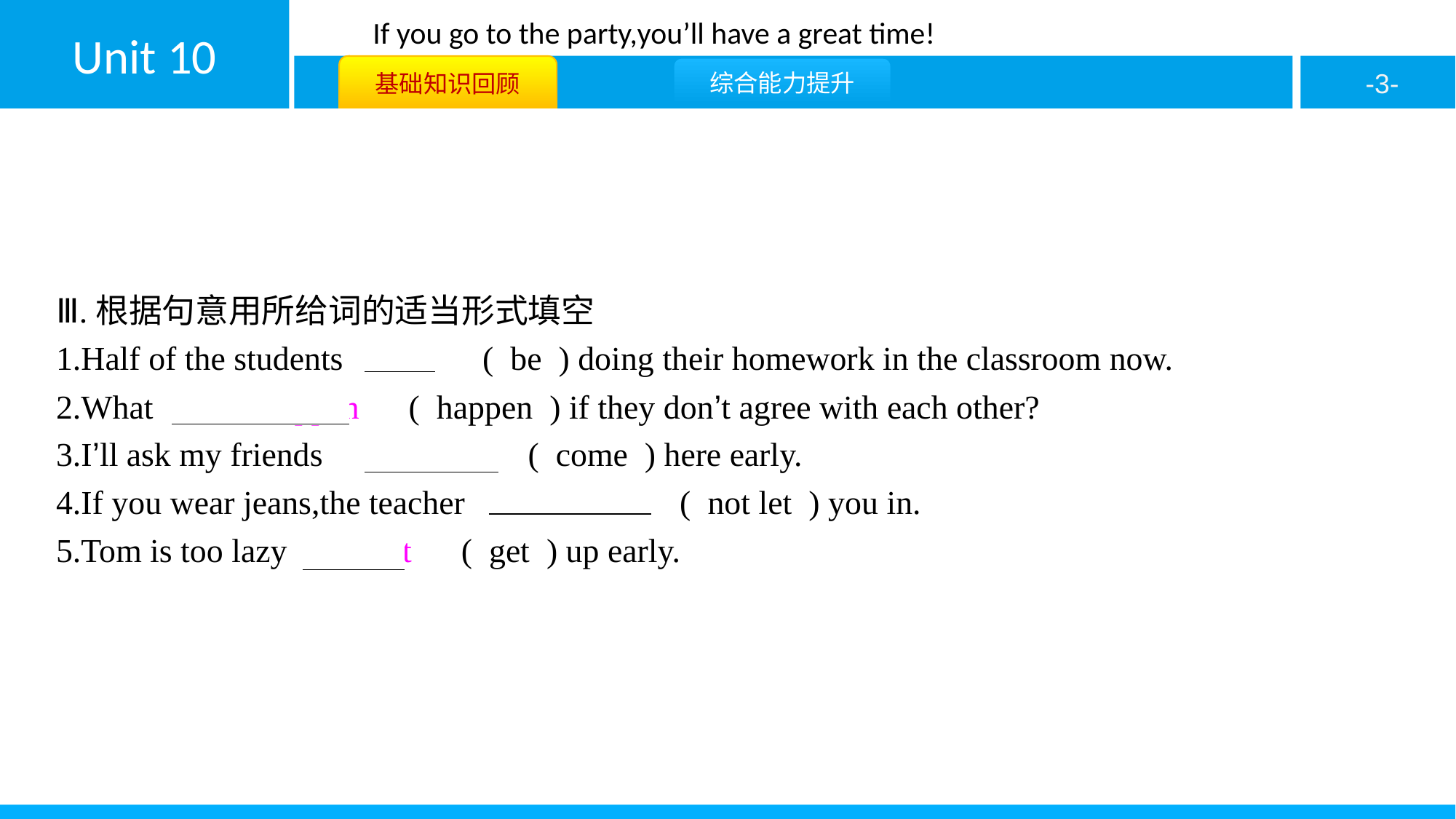

Ⅲ.根据句意用所给词的适当形式填空
1.Half of the students　are　(  be  ) doing their homework in the classroom now.
2.What　will happen　(  happen  ) if they don’t agree with each other?
3.I’ll ask my friends　to come　(  come  ) here early.
4.If you wear jeans,the teacher　won’t let　(  not let  ) you in.
5.Tom is too lazy　to get　(  get  ) up early.